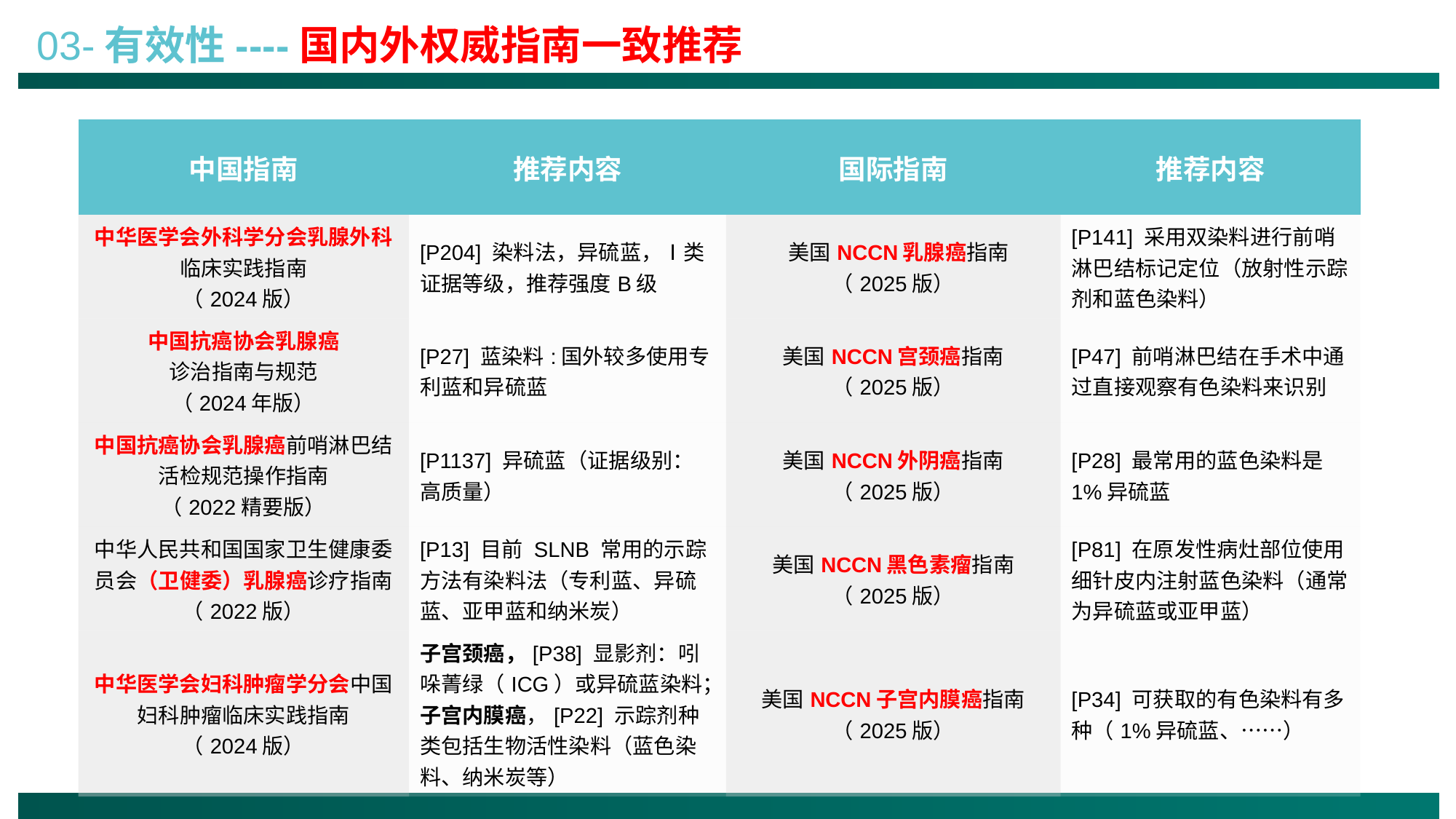

03-有效性----国内外权威指南一致推荐
| 中国指南 | 推荐内容 | 国际指南 | 推荐内容 |
| --- | --- | --- | --- |
| 中华医学会外科学分会乳腺外科临床实践指南 （2024版） | [P204] 染料法，异硫蓝，Ⅰ类证据等级，推荐强度B级 | 美国NCCN乳腺癌指南 （2025版） | [P141] 采用双染料进行前哨淋巴结标记定位（放射性示踪剂和蓝色染料） |
| 中国抗癌协会乳腺癌 诊治指南与规范 （2024年版） | [P27] 蓝染料:国外较多使用专利蓝和异硫蓝 | 美国NCCN宫颈癌指南 （2025版） | [P47] 前哨淋巴结在手术中通过直接观察有色染料来识别 |
| 中国抗癌协会乳腺癌前哨淋巴结活检规范操作指南 （2022精要版） | [P1137] 异硫蓝（证据级别：高质量） | 美国NCCN外阴癌指南 （2025版） | [P28] 最常用的蓝色染料是1%异硫蓝 |
| 中华人民共和国国家卫生健康委员会（卫健委）乳腺癌诊疗指南（2022版） | [P13] 目前 SLNB 常用的示踪方法有染料法（专利蓝、异硫蓝、亚甲蓝和纳米炭） | 美国NCCN黑色素瘤指南 （2025版） | [P81] 在原发性病灶部位使用细针皮内注射蓝色染料（通常为异硫蓝或亚甲蓝） |
| 中华医学会妇科肿瘤学分会中国妇科肿瘤临床实践指南 （2024版） | 子宫颈癌，[P38] 显影剂：吲哚菁绿（ICG）或异硫蓝染料； 子宫内膜癌，[P22] 示踪剂种类包括生物活性染料（蓝色染料、纳米炭等） | 美国NCCN子宫内膜癌指南（2025版） | [P34] 可获取的有色染料有多种（1%异硫蓝、……） |